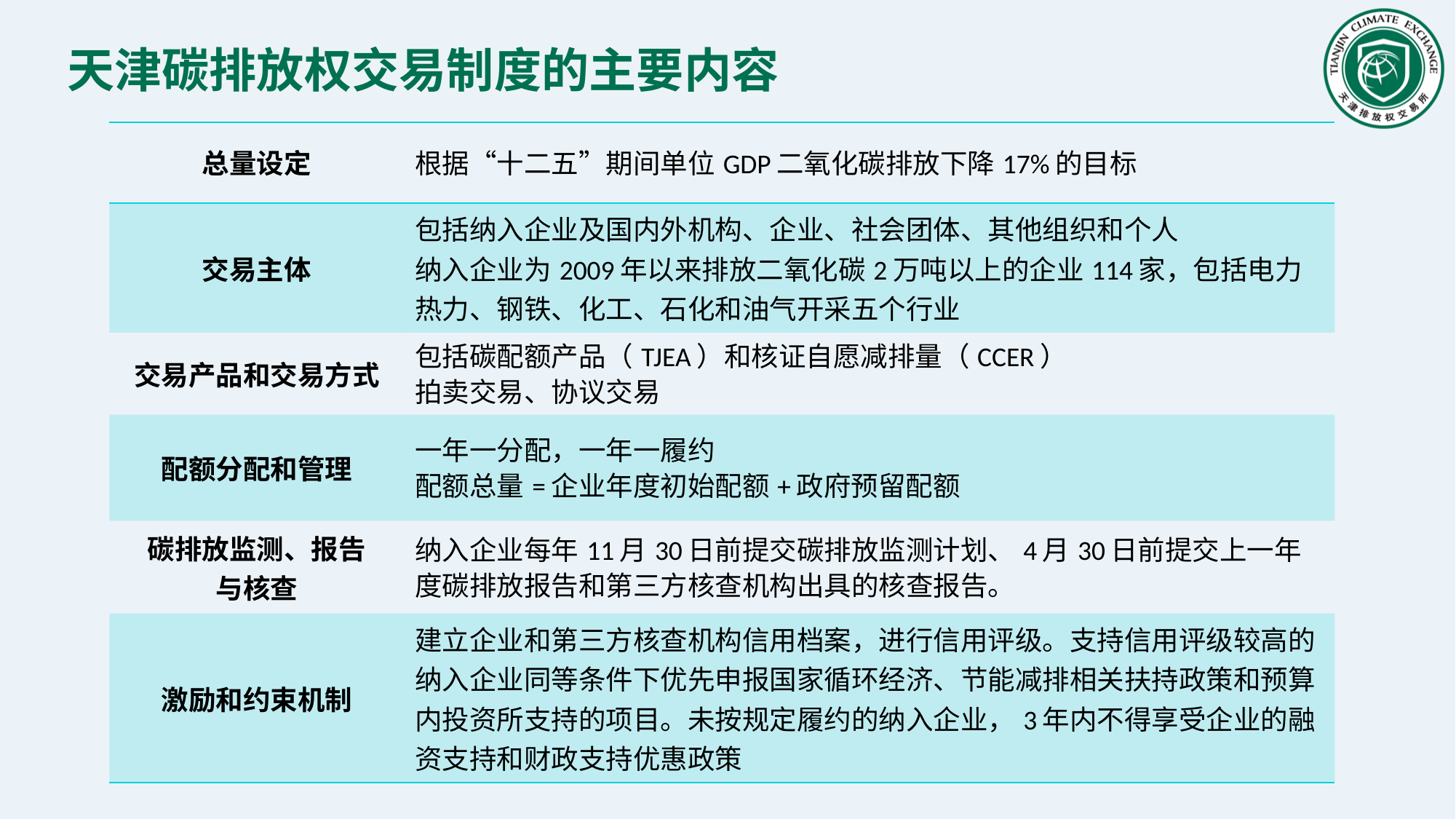

# 天津碳排放权交易制度的主要内容
| 总量设定 | 根据“十二五”期间单位GDP二氧化碳排放下降17%的目标 |
| --- | --- |
| 交易主体 | 包括纳入企业及国内外机构、企业、社会团体、其他组织和个人 纳入企业为2009年以来排放二氧化碳2万吨以上的企业114家，包括电力热力、钢铁、化工、石化和油气开采五个行业 |
| 交易产品和交易方式 | 包括碳配额产品（TJEA）和核证自愿减排量（CCER） 拍卖交易、协议交易 |
| 配额分配和管理 | 一年一分配，一年一履约 配额总量=企业年度初始配额+政府预留配额 |
| 碳排放监测、报告 与核查 | 纳入企业每年11月30日前提交碳排放监测计划、4月30日前提交上一年度碳排放报告和第三方核查机构出具的核查报告。 |
| 激励和约束机制 | 建立企业和第三方核查机构信用档案，进行信用评级。支持信用评级较高的纳入企业同等条件下优先申报国家循环经济、节能减排相关扶持政策和预算内投资所支持的项目。未按规定履约的纳入企业，3年内不得享受企业的融资支持和财政支持优惠政策 |